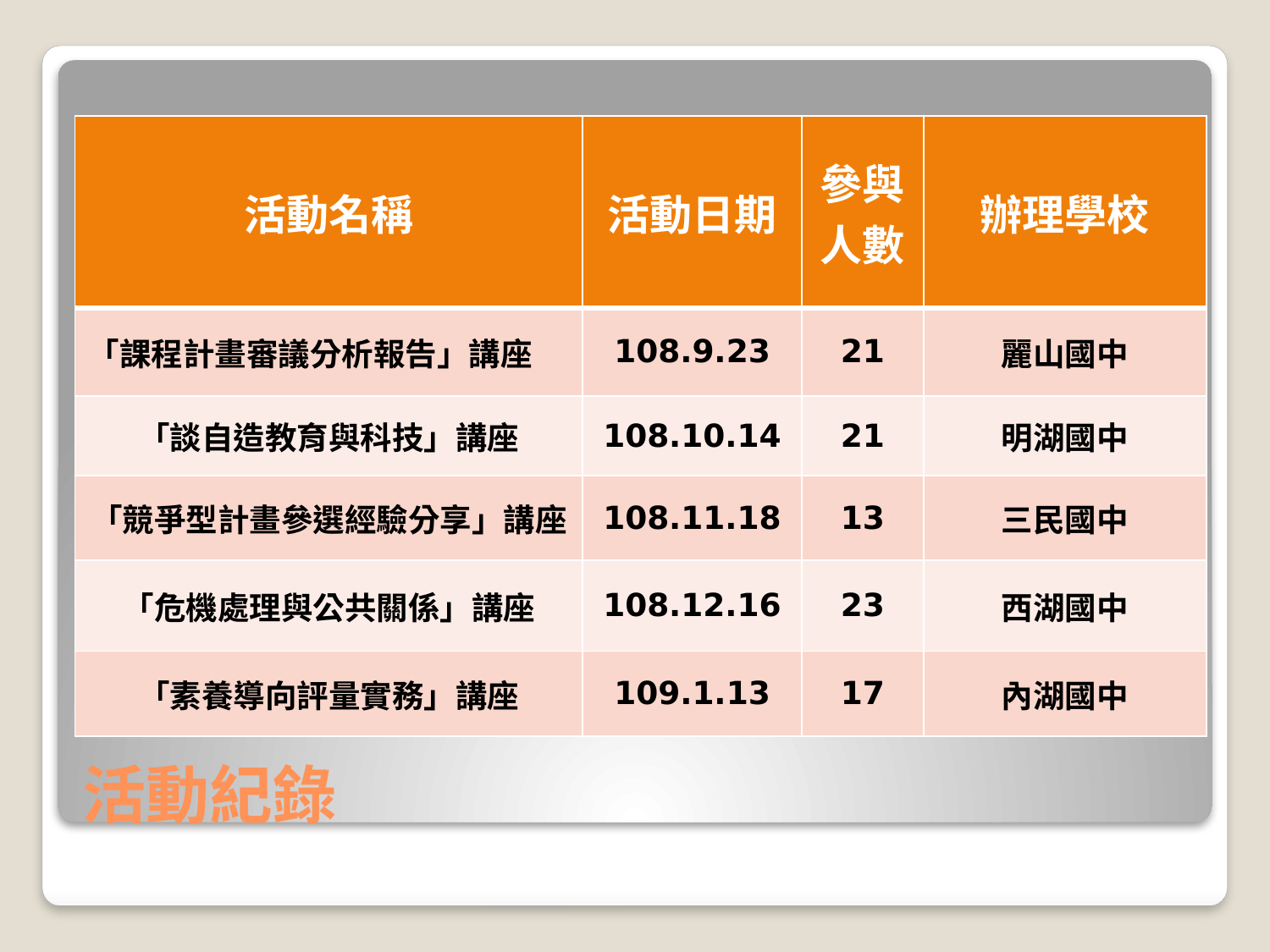

| 活動名稱 | 活動日期 | 參與人數 | 辦理學校 |
| --- | --- | --- | --- |
| 「課程計畫審議分析報告」講座 | 108.9.23 | 21 | 麗山國中 |
| 「談自造教育與科技」講座 | 108.10.14 | 21 | 明湖國中 |
| 「競爭型計畫參選經驗分享」講座 | 108.11.18 | 13 | 三民國中 |
| 「危機處理與公共關係」講座 | 108.12.16 | 23 | 西湖國中 |
| 「素養導向評量實務」講座 | 109.1.13 | 17 | 內湖國中 |
# 活動紀錄